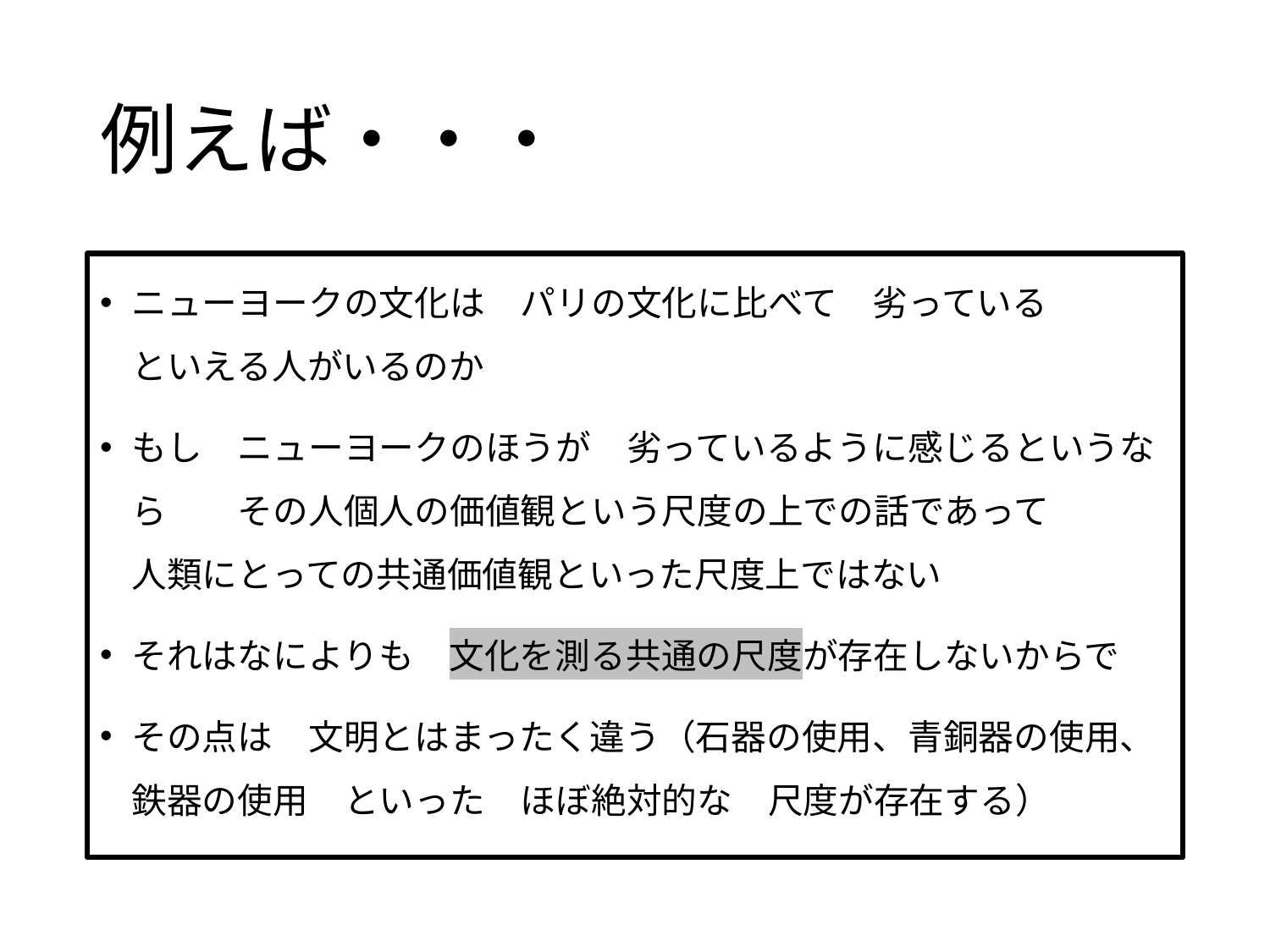

# 例えば・・・
ニューヨークの文化は　パリの文化に比べて　劣っている　　　といえる人がいるのか
もし　ニューヨークのほうが　劣っているように感じるというなら　　その人個人の価値観という尺度の上での話であって　　　人類にとっての共通価値観といった尺度上ではない
それはなによりも　文化を測る共通の尺度が存在しないからで
その点は　文明とはまったく違う（石器の使用、青銅器の使用、鉄器の使用　といった　ほぼ絶対的な　尺度が存在する）